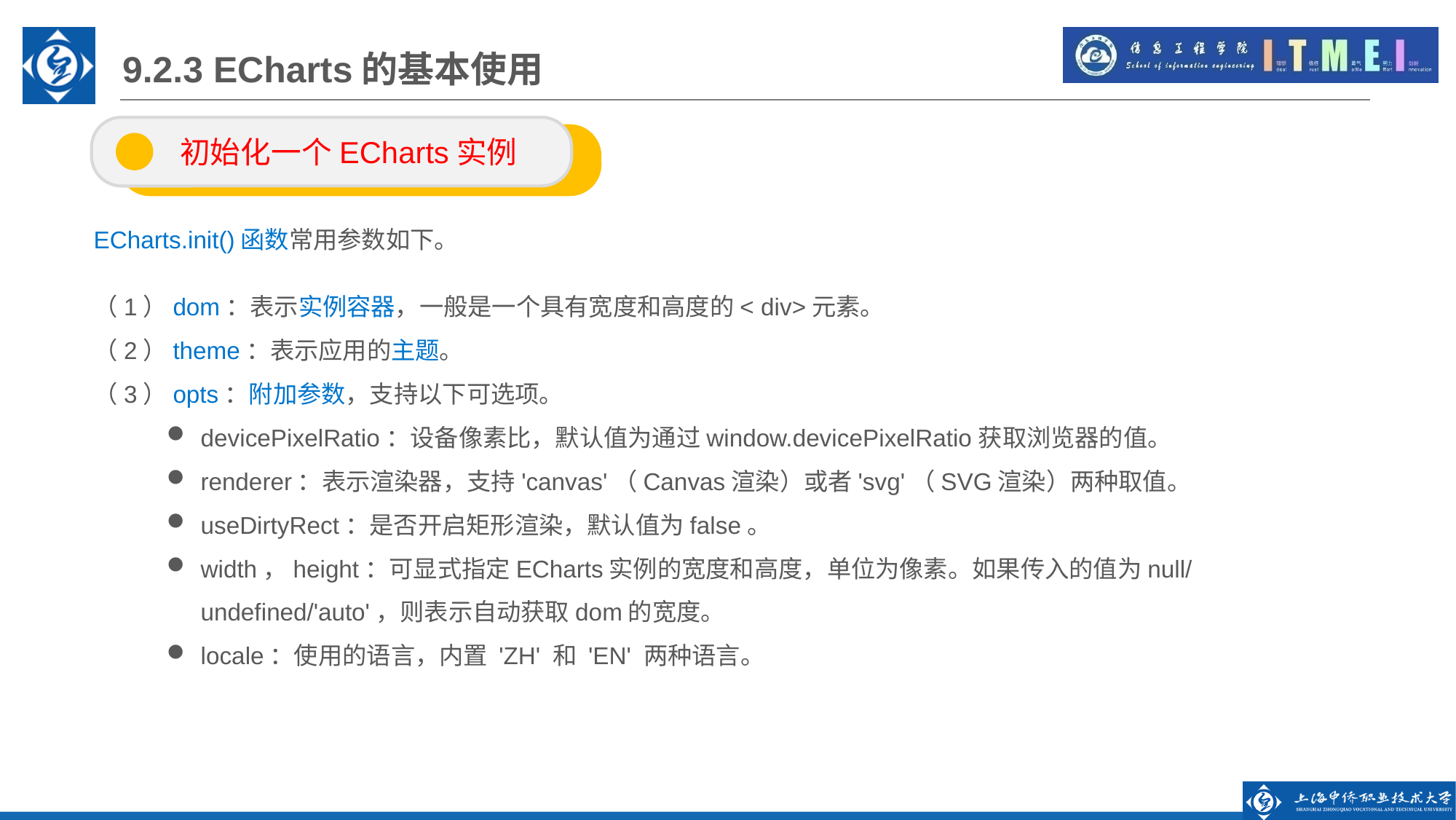

9.2.3 ECharts的基本使用
    初始化一个ECharts实例

ECharts.init()函数常用参数如下。
（1）dom：表示实例容器，一般是一个具有宽度和高度的< div>元素。
（2）theme：表示应用的主题。
（3）opts：附加参数，支持以下可选项。
devicePixelRatio：设备像素比，默认值为通过window.devicePixelRatio获取浏览器的值。
renderer：表示渲染器，支持'canvas'（Canvas渲染）或者'svg'（SVG渲染）两种取值。
useDirtyRect：是否开启矩形渲染，默认值为false。
width，height：可显式指定ECharts实例的宽度和高度，单位为像素。如果传入的值为null/undefined/'auto'，则表示自动获取dom的宽度。
locale：使用的语言，内置 'ZH' 和 'EN' 两种语言。